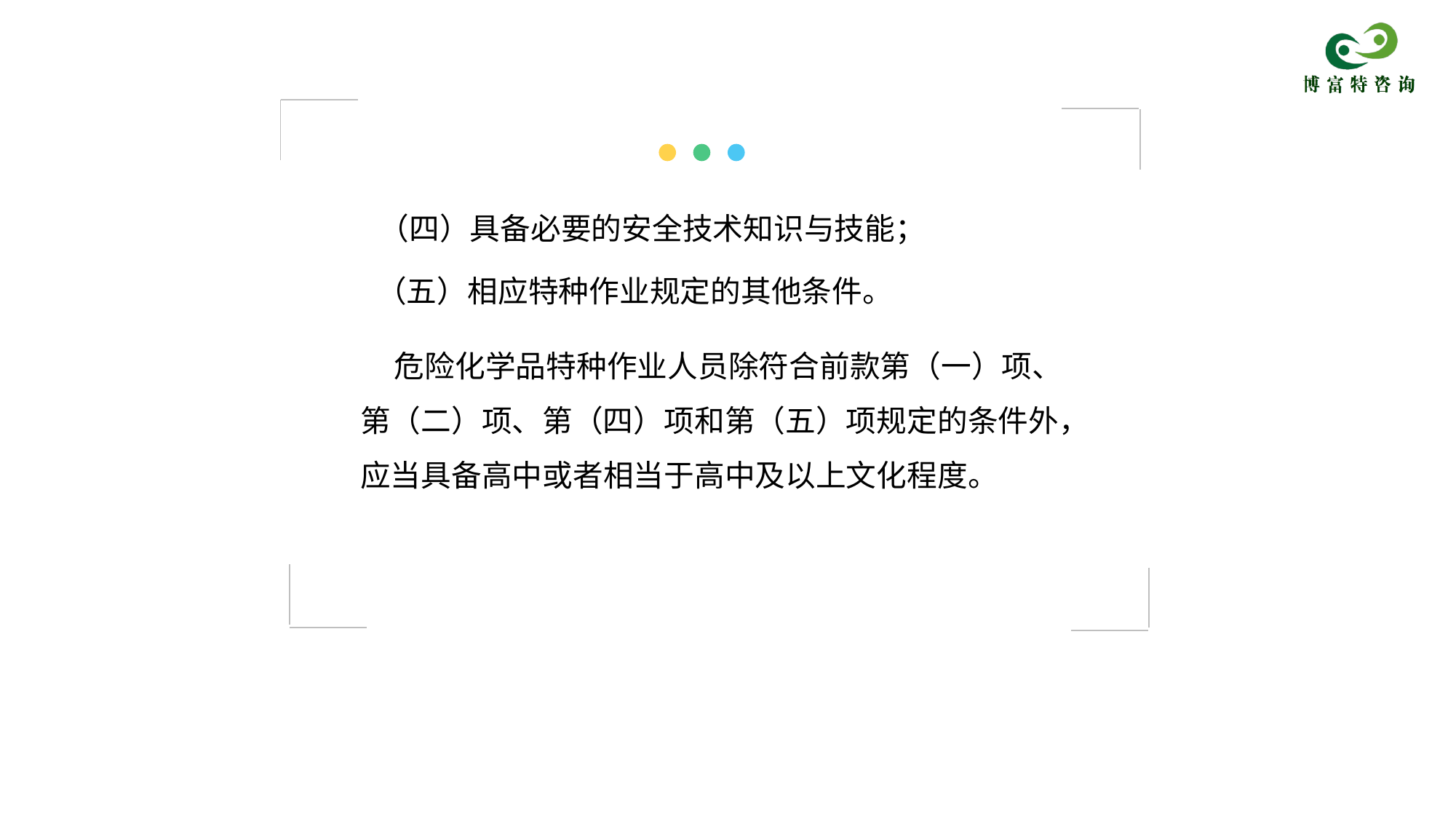

（四）具备必要的安全技术知识与技能；
  （五）相应特种作业规定的其他条件。
    危险化学品特种作业人员除符合前款第（一）项、
第（二）项、第（四）项和第（五）项规定的条件外，
应当具备高中或者相当于高中及以上文化程度。